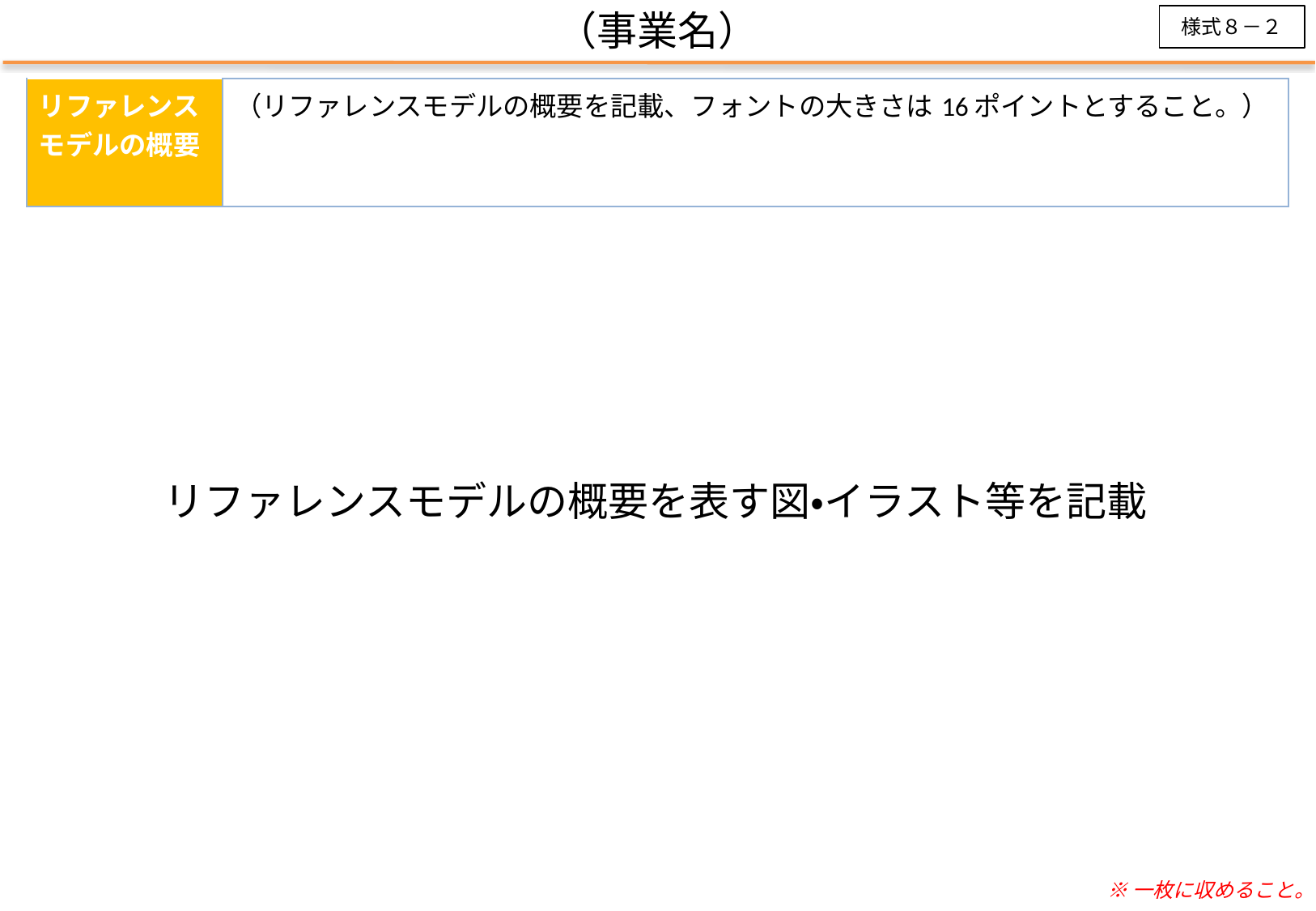

（事業名）
様式８－２
| リファレンスモデルの概要 | （リファレンスモデルの概要を記載、フォントの大きさは16ポイントとすること。） |
| --- | --- |
リファレンスモデルの概要を表す図・イラスト等を記載
※一枚に収めること。